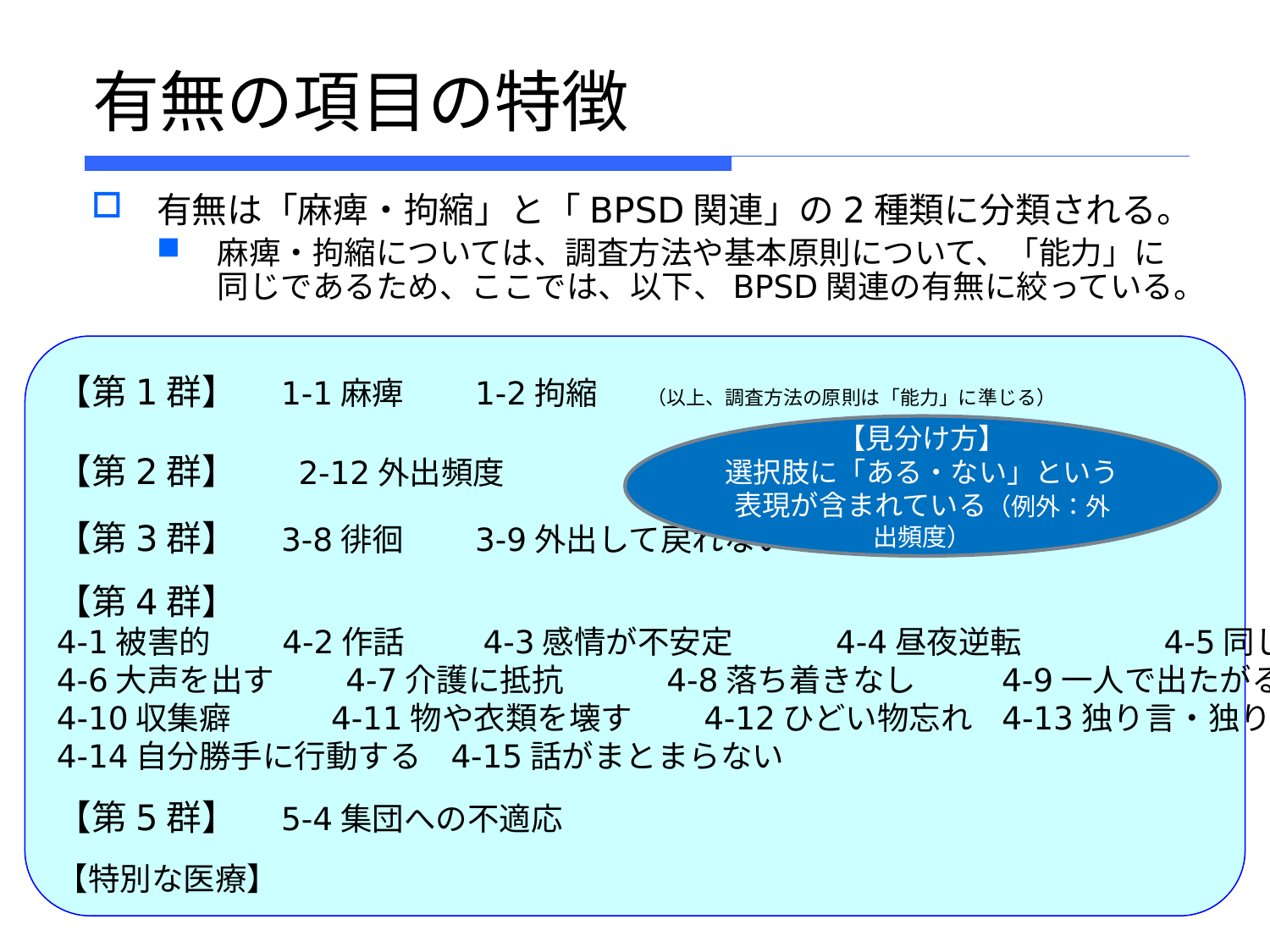

# 有無の項目の特徴
有無は「麻痺・拘縮」と「BPSD関連」の2種類に分類される。
麻痺・拘縮については、調査方法や基本原則について、「能力」に同じであるため、ここでは、以下、BPSD関連の有無に絞っている。
【第1群】　1-1麻痺　　1-2拘縮　（以上、調査方法の原則は「能力」に準じる）

【第2群】　2-12外出頻度

【第3群】　3-8徘徊　　3-9外出して戻れない

【第4群】
4-1被害的　　4-2作話　　 4-3感情が不安定　　　4-4昼夜逆転　　　　 4-5同じ話をする
4-6大声を出す　　4-7介護に抵抗　　　4-8落ち着きなし　　  4-9一人で出たがる
4-10収集癖　　    4-11物や衣類を壊す　　4-12ひどい物忘れ   4-13独り言・独り笑い
4-14自分勝手に行動する   4-15話がまとまらない

【第5群】　5-4集団への不適応

【特別な医療】
【見分け方】
選択肢に「ある・ない」という表現が含まれている（例外：外出頻度）